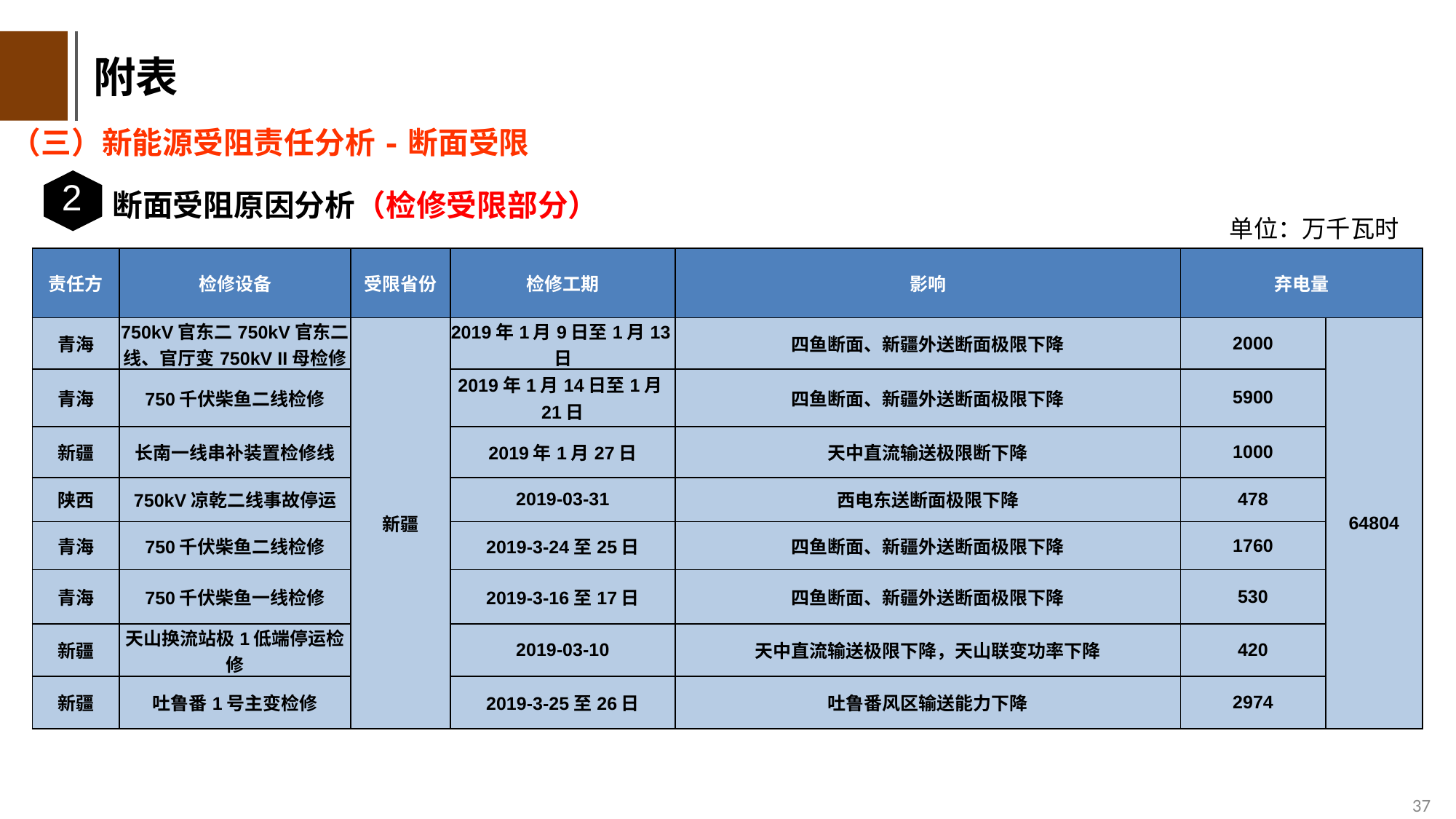

附表
（三）新能源受阻责任分析-断面受限
2

断面受阻原因分析（检修受限部分）
单位：万千瓦时
| 责任方 | 检修设备 | 受限省份 | 检修工期 | 影响 | 弃电量 |  |
| --- | --- | --- | --- | --- | --- | --- |
| 青海 | 750kV官东二750kV官东二线、官厅变750kV II母检修 | 新疆 | 2019年1月9日至1月13日 | 四鱼断面、新疆外送断面极限下降 | 2000 | 64804 |
| 青海 | 750千伏柴鱼二线检修 |  | 2019年1月14日至1月21日 | 四鱼断面、新疆外送断面极限下降 | 5900 |  |
| 新疆 | 长南一线串补装置检修线 |  | 2019年1月27日 | 天中直流输送极限断下降 | 1000 |  |
| 陕西 | 750kV凉乾二线事故停运 |  | 2019-03-31 | 西电东送断面极限下降 | 478 |  |
| 青海 | 750千伏柴鱼二线检修 |  | 2019-3-24至25日 | 四鱼断面、新疆外送断面极限下降 | 1760 |  |
| 青海 | 750千伏柴鱼一线检修 |  | 2019-3-16至17日 | 四鱼断面、新疆外送断面极限下降 | 530 |  |
| 新疆 | 天山换流站极1低端停运检修 |  | 2019-03-10 | 天中直流输送极限下降，天山联变功率下降 | 420 |  |
| 新疆 | 吐鲁番1号主变检修 |  | 2019-3-25至26日 | 吐鲁番风区输送能力下降 | 2974 |  |
37